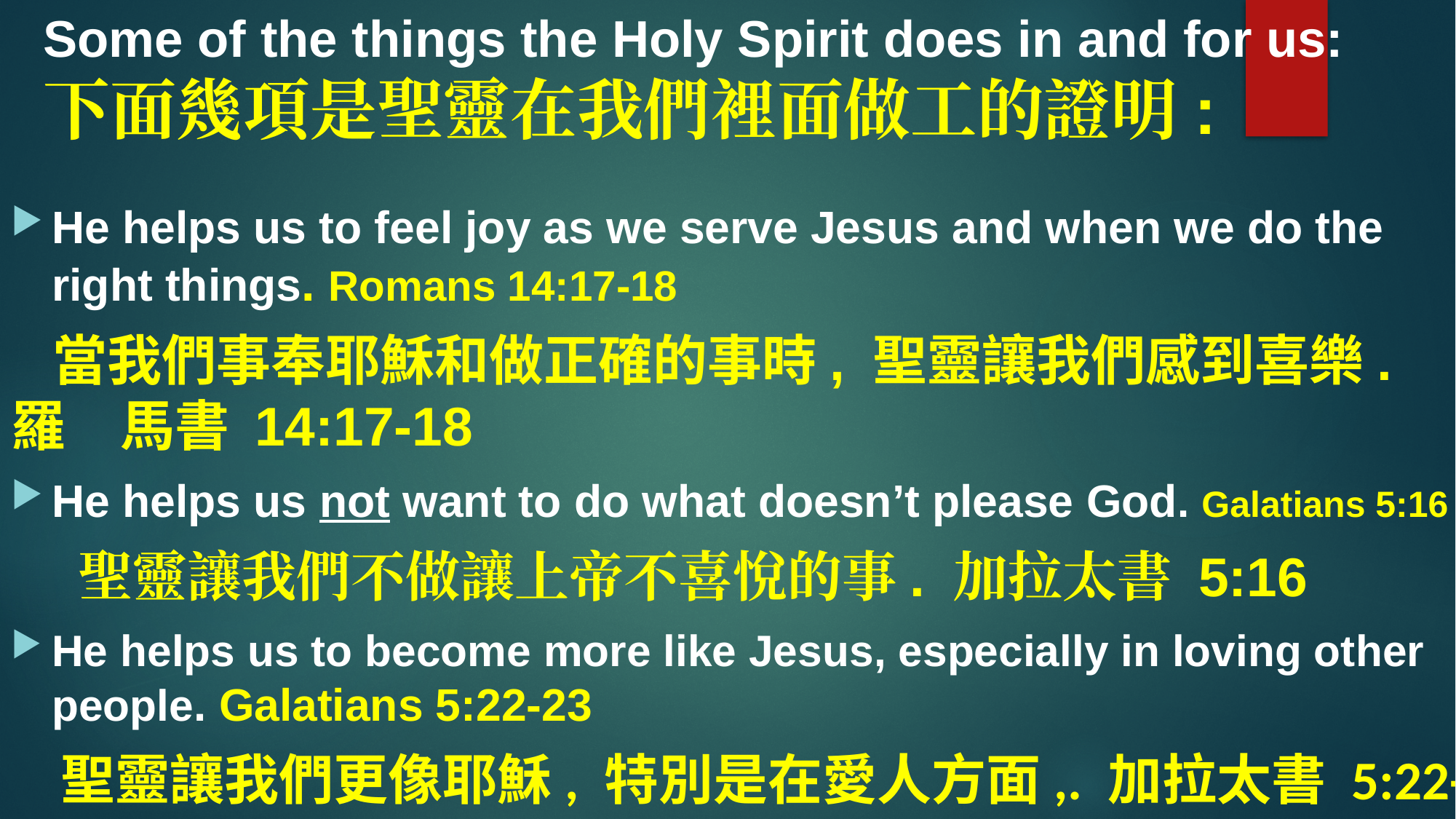

# Some of the things the Holy Spirit does in and for us:下面幾項是聖靈在我們裡面做工的證明:
He helps us to feel joy as we serve Jesus and when we do the right things. Romans 14:17-18
    當我們事奉耶穌和做正確的事時, 聖靈讓我們感到喜樂.	羅  	馬書 14:17-18
He helps us not want to do what doesn’t please God. Galatians 5:16
    聖靈讓我們不做讓上帝不喜悅的事. 加拉太書 5:16
He helps us to become more like Jesus, especially in loving other people. Galatians 5:22-23
     聖靈讓我們更像耶穌, 特別是在愛人方面,. 加拉太書 5:22-23